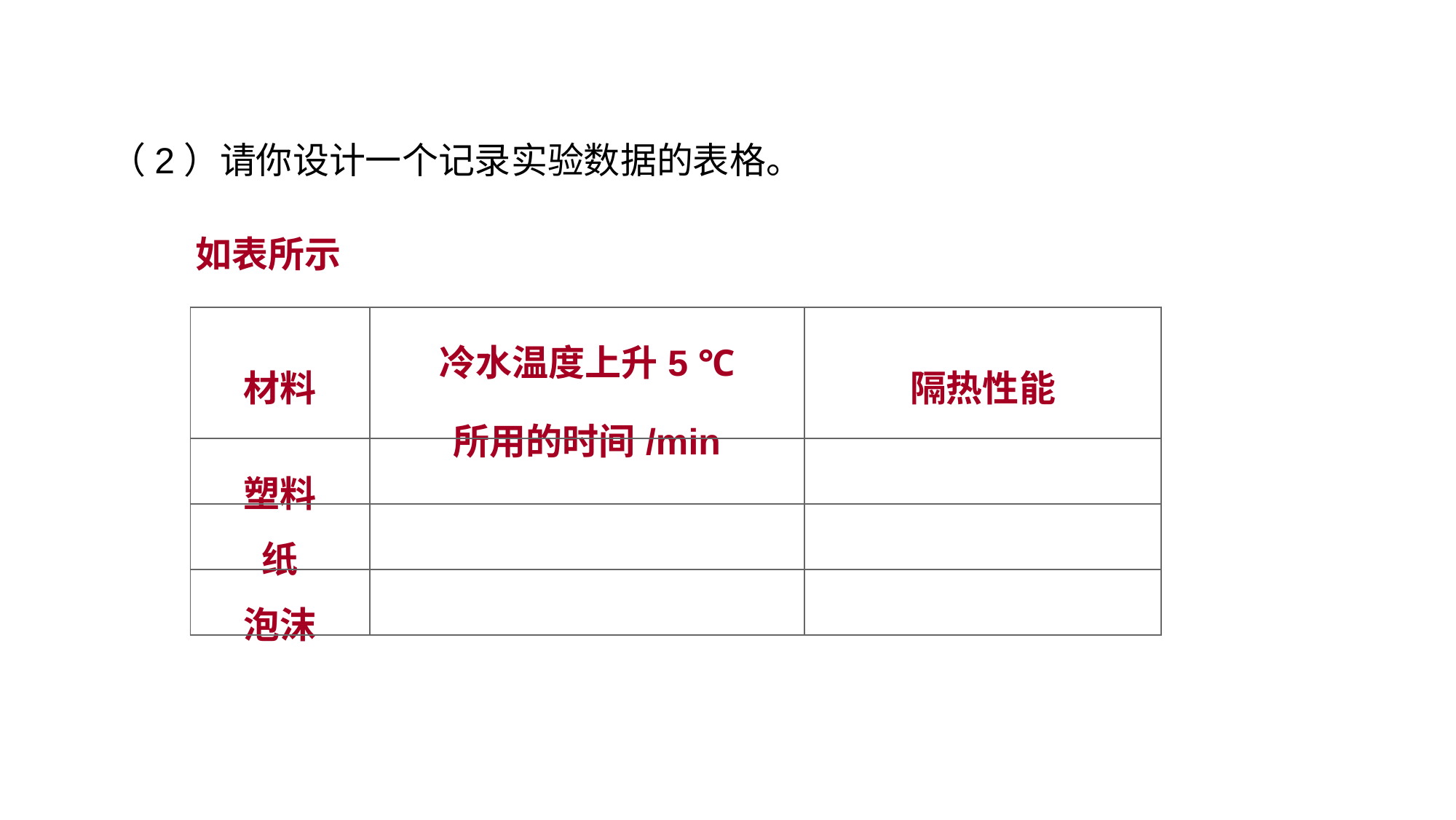

（2）请你设计一个记录实验数据的表格。
如表所示
真题回顾 把握考向
| 材料 | 冷水温度上升5 ℃ 所用的时间/min | 隔热性能 |
| --- | --- | --- |
| 塑料 |  |  |
| 纸 |  |  |
| 泡沫 |  |  |